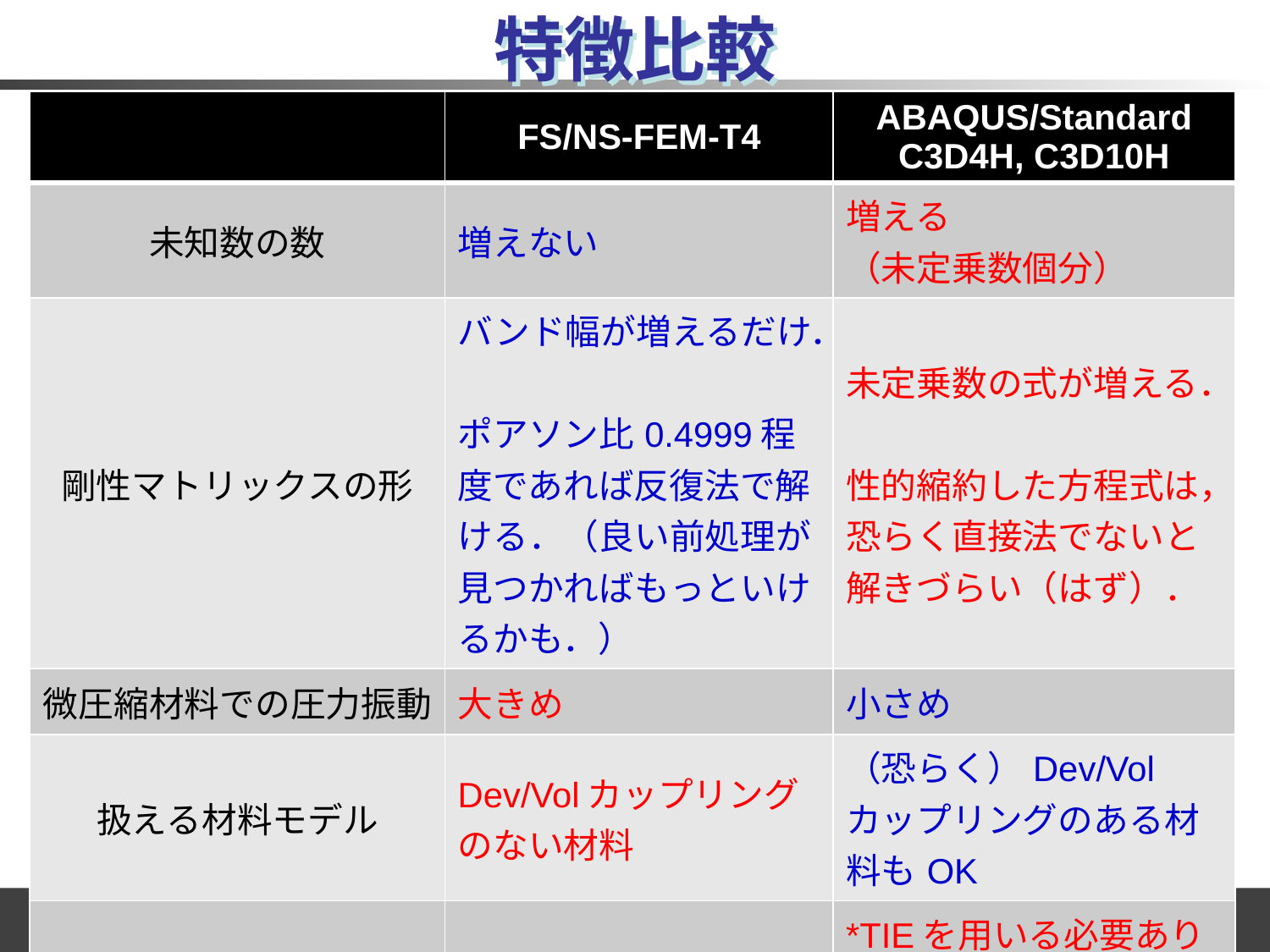

# 特徴比較
|  | FS/NS-FEM-T4 | ABAQUS/Standard C3D4H, C3D10H |
| --- | --- | --- |
| 未知数の数 | 増えない | 増える （未定乗数個分） |
| 剛性マトリックスの形 | バンド幅が増えるだけ． ポアソン比0.4999程度であれば反復法で解ける．（良い前処理が見つかればもっといけるかも．） | 未定乗数の式が増える． 性的縮約した方程式は，恐らく直接法でないと解きづらい（はず）． |
| 微圧縮材料での圧力振動 | 大きめ | 小さめ |
| 扱える材料モデル | Dev/Volカップリングのない材料 | （恐らく）Dev/Volカップリングのある材料もOK |
| 複数材料界面の処理 | 特別な処理は不要 | \*TIEを用いる必要あり （未知数がさらに増える） |
| 現状の完成度 | まだ開発途上． 接触その他の機能も自ら開発が必要． | 完成品． ABAQUSの膨大な機能が全て使える． |
P. 42